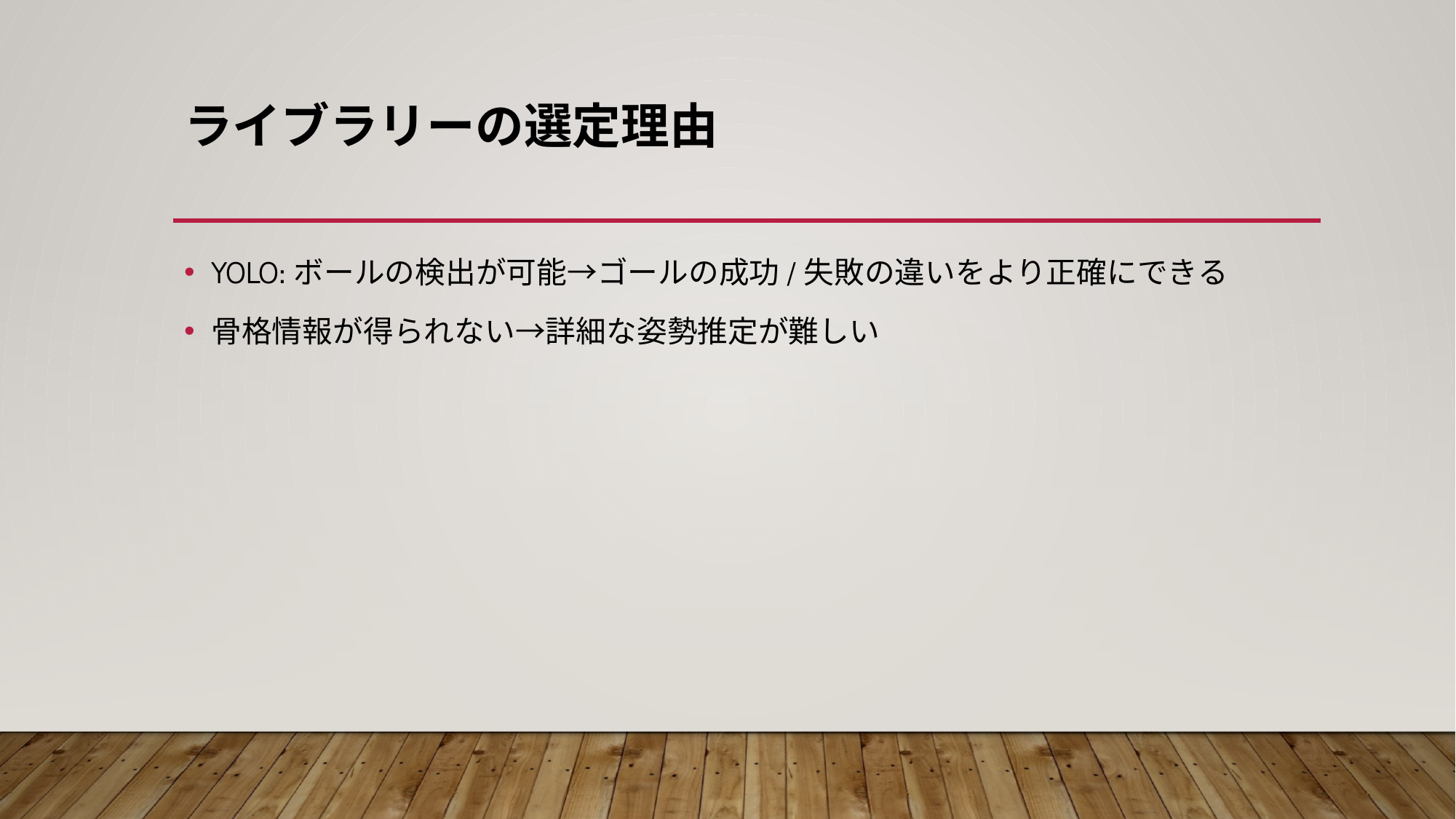

# ライブラリーの選定理由
YOLO:ボールの検出が可能→ゴールの成功/失敗の違いをより正確にできる
骨格情報が得られない→詳細な姿勢推定が難しい